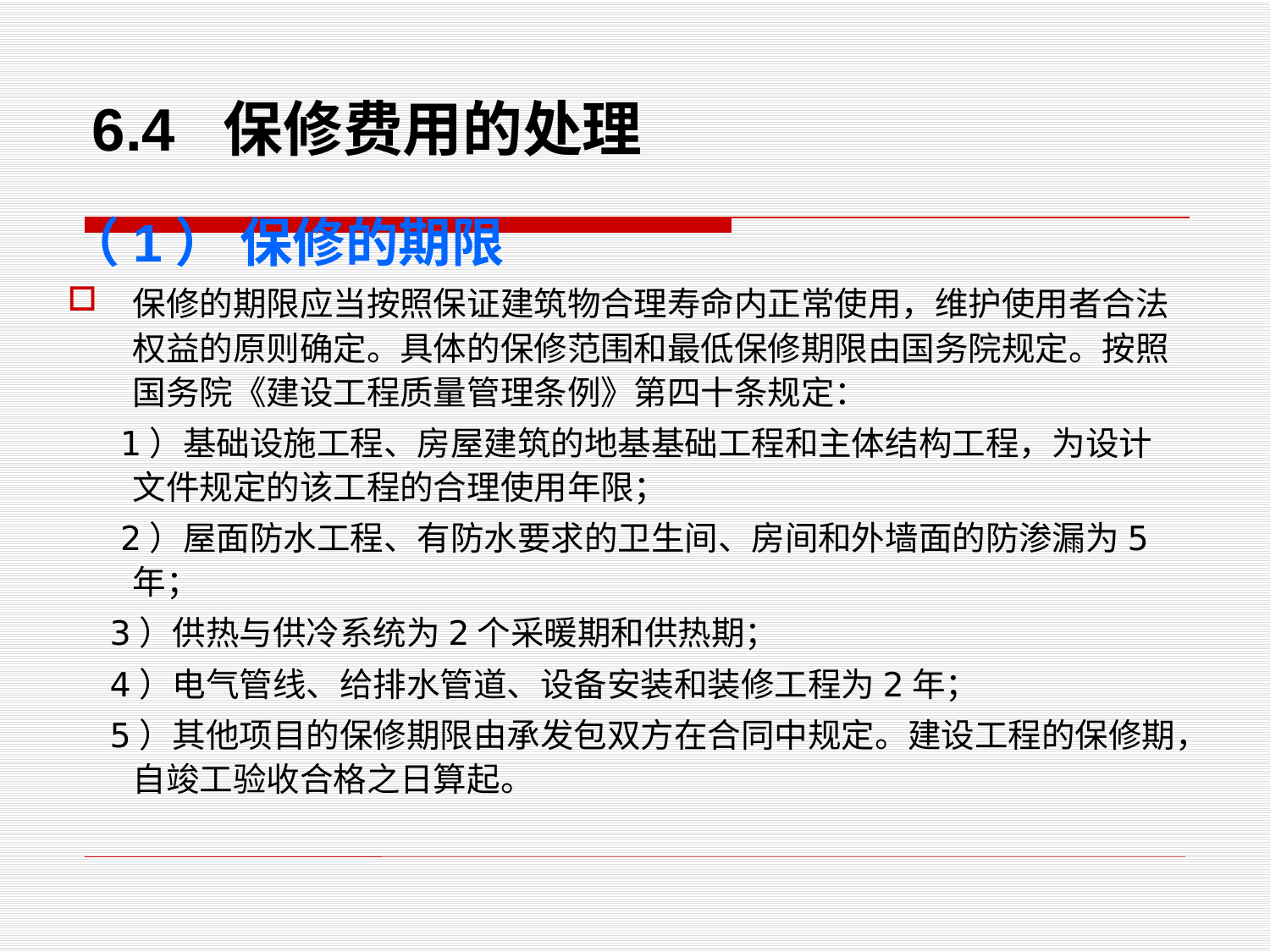

# 6.4  保修费用的处理
（1） 保修的期限
保修的期限应当按照保证建筑物合理寿命内正常使用，维护使用者合法权益的原则确定。具体的保修范围和最低保修期限由国务院规定。按照国务院《建设工程质量管理条例》第四十条规定：
     1）基础设施工程、房屋建筑的地基基础工程和主体结构工程，为设计文件规定的该工程的合理使用年限；
     2）屋面防水工程、有防水要求的卫生间、房间和外墙面的防渗漏为5年；
    3）供热与供冷系统为2个采暖期和供热期；
    4）电气管线、给排水管道、设备安装和装修工程为2年；
    5）其他项目的保修期限由承发包双方在合同中规定。建设工程的保修期，自竣工验收合格之日算起。